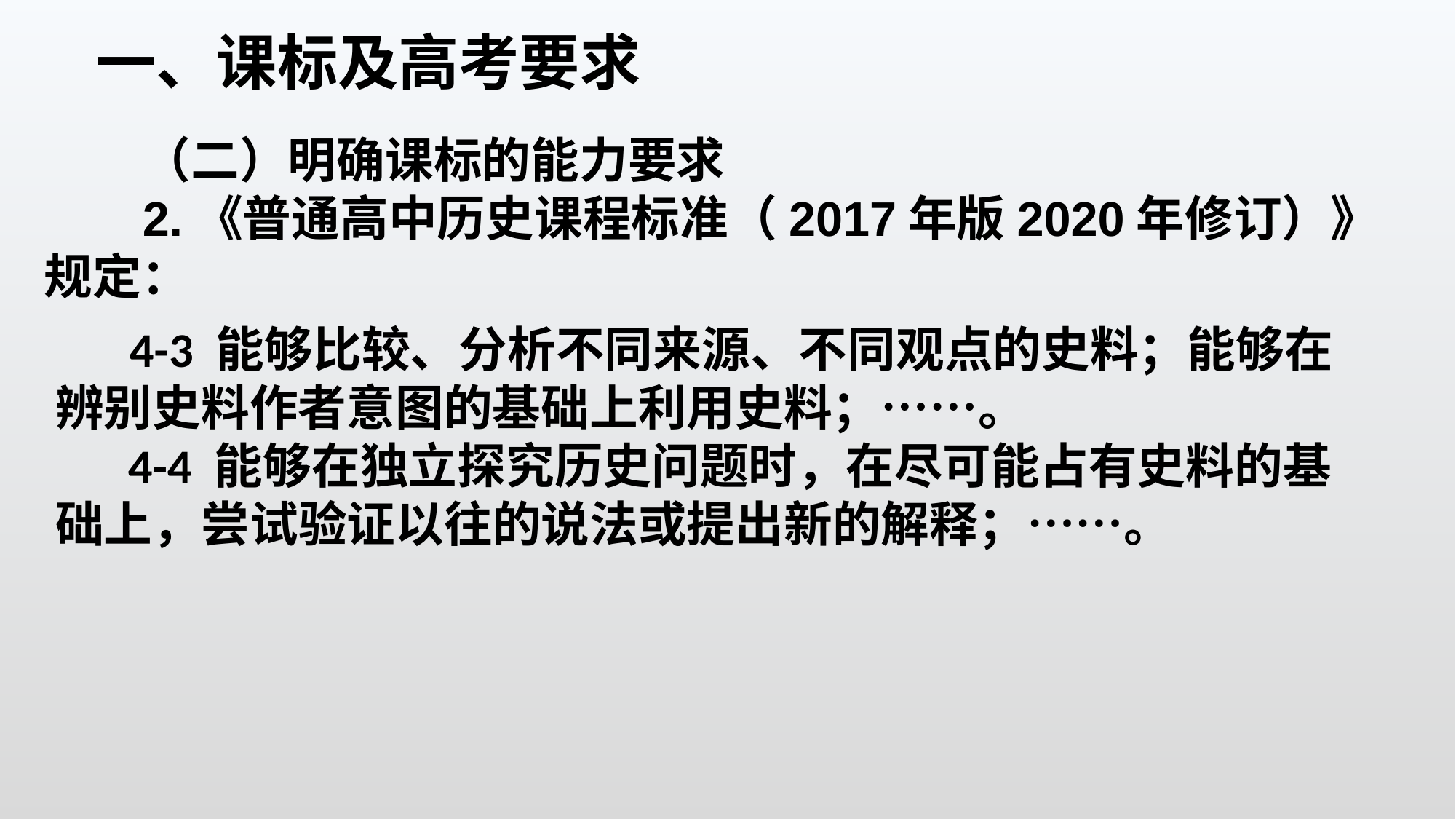

一、课标及高考要求
（二）明确课标的能力要求
2.《普通高中历史课程标准（2017年版2020年修订）》规定：
4-3 能够比较、分析不同来源、不同观点的史料；能够在辨别史料作者意图的基础上利用史料；……。
   4-4 能够在独立探究历史问题时，在尽可能占有史料的基础上，尝试验证以往的说法或提出新的解释；……。